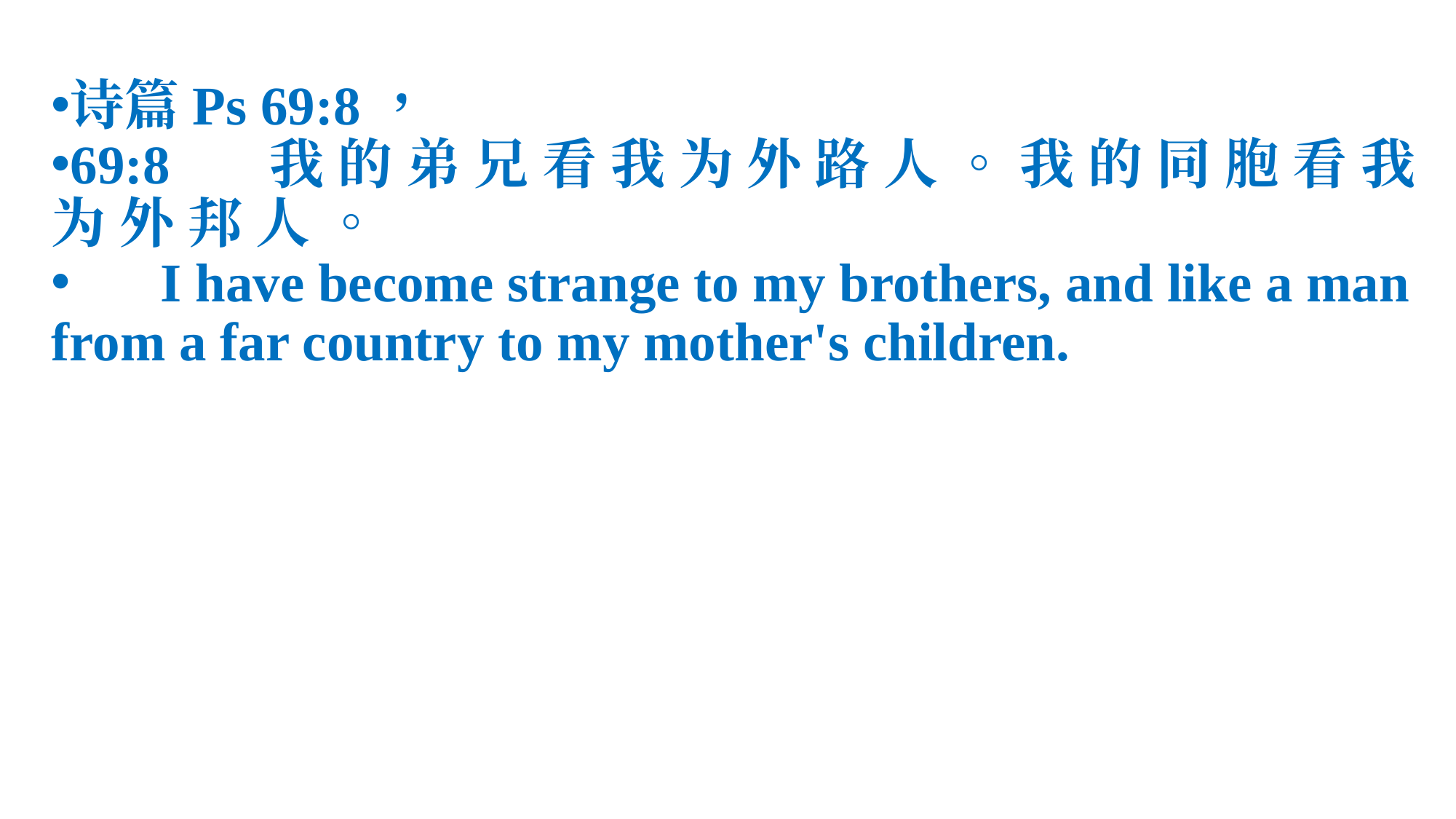

诗篇Ps 69:8，
69:8	我 的 弟 兄 看 我 为 外 路 人 。 我 的 同 胞 看 我 为 外 邦 人 。
   	I have become strange to my brothers, and like a man from a far country to my mother's children.